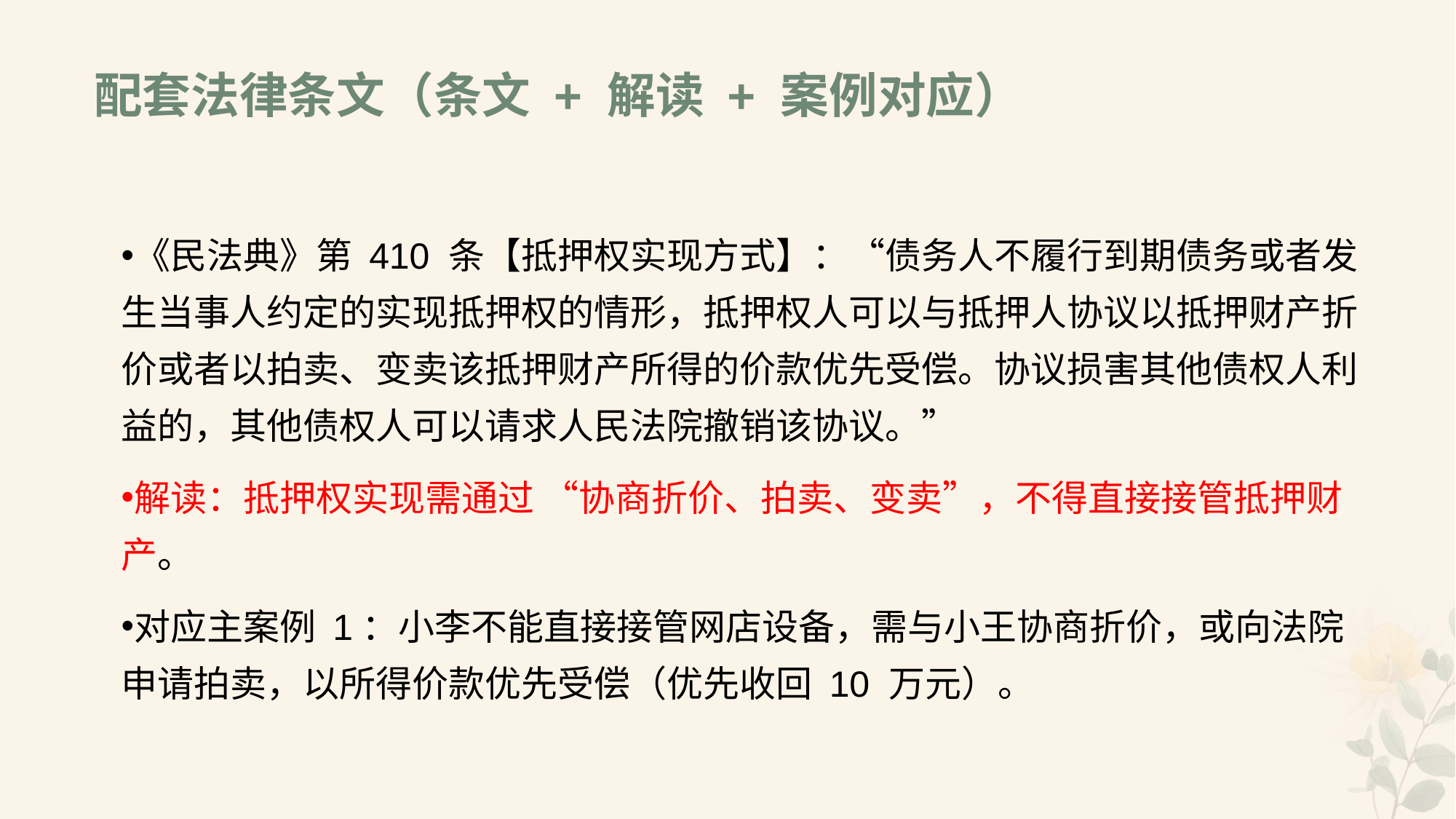

# 配套法律条文（条文 + 解读 + 案例对应）

《民法典》第 410 条【抵押权实现方式】：“债务人不履行到期债务或者发生当事人约定的实现抵押权的情形，抵押权人可以与抵押人协议以抵押财产折价或者以拍卖、变卖该抵押财产所得的价款优先受偿。协议损害其他债权人利益的，其他债权人可以请求人民法院撤销该协议。”
解读：抵押权实现需通过 “协商折价、拍卖、变卖”，不得直接接管抵押财产。
对应主案例 1：小李不能直接接管网店设备，需与小王协商折价，或向法院申请拍卖，以所得价款优先受偿（优先收回 10 万元）。